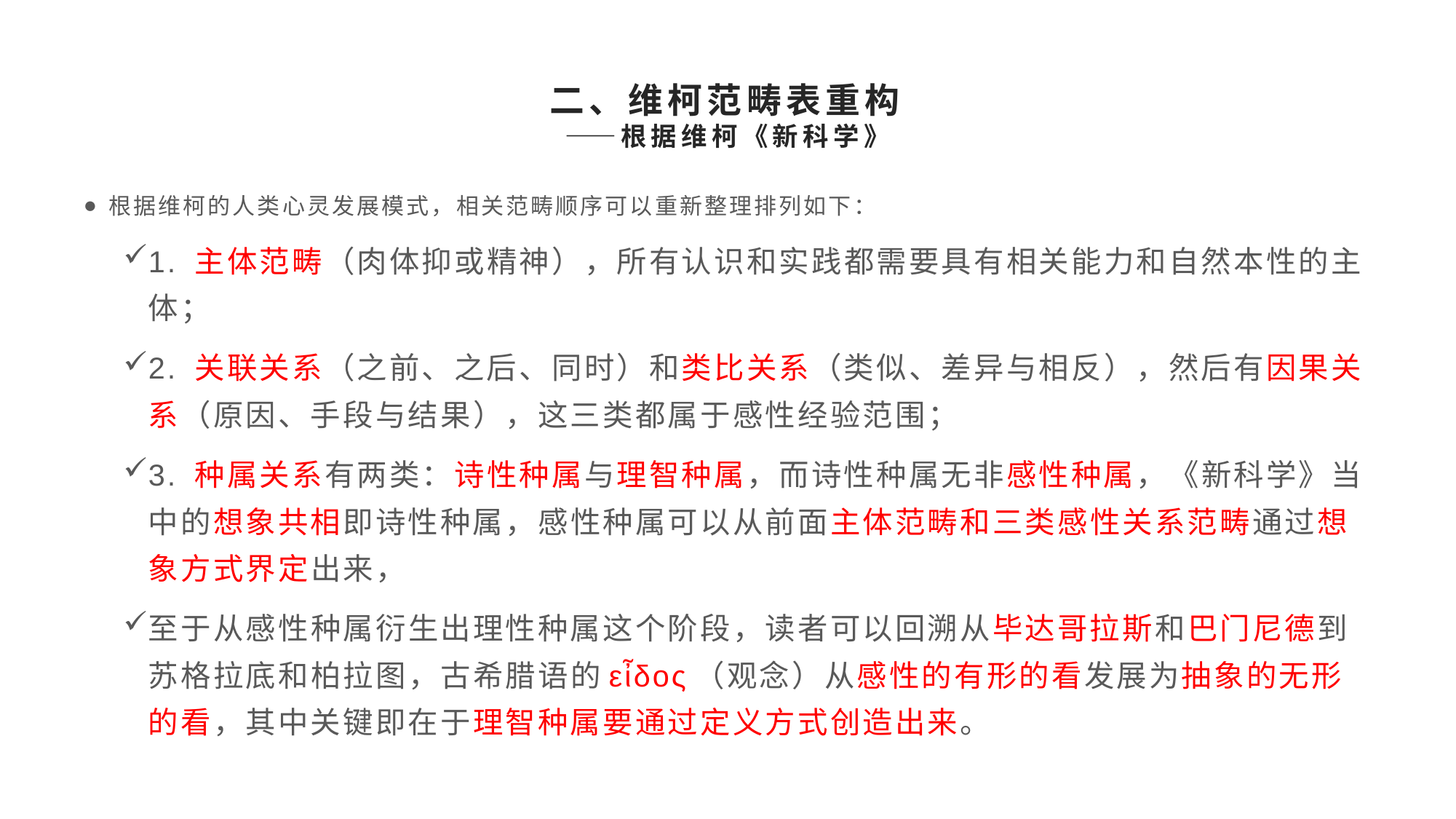

# 二、维柯范畴表重构 ——根据维柯《新科学》
根据维柯的人类心灵发展模式，相关范畴顺序可以重新整理排列如下：
1. 主体范畴（肉体抑或精神），所有认识和实践都需要具有相关能力和自然本性的主体；
2. 关联关系（之前、之后、同时）和类比关系（类似、差异与相反），然后有因果关系（原因、手段与结果），这三类都属于感性经验范围；
3. 种属关系有两类：诗性种属与理智种属，而诗性种属无非感性种属，《新科学》当中的想象共相即诗性种属，感性种属可以从前面主体范畴和三类感性关系范畴通过想象方式界定出来，
至于从感性种属衍生出理性种属这个阶段，读者可以回溯从毕达哥拉斯和巴门尼德到苏格拉底和柏拉图，古希腊语的εἶδος（观念）从感性的有形的看发展为抽象的无形的看，其中关键即在于理智种属要通过定义方式创造出来。